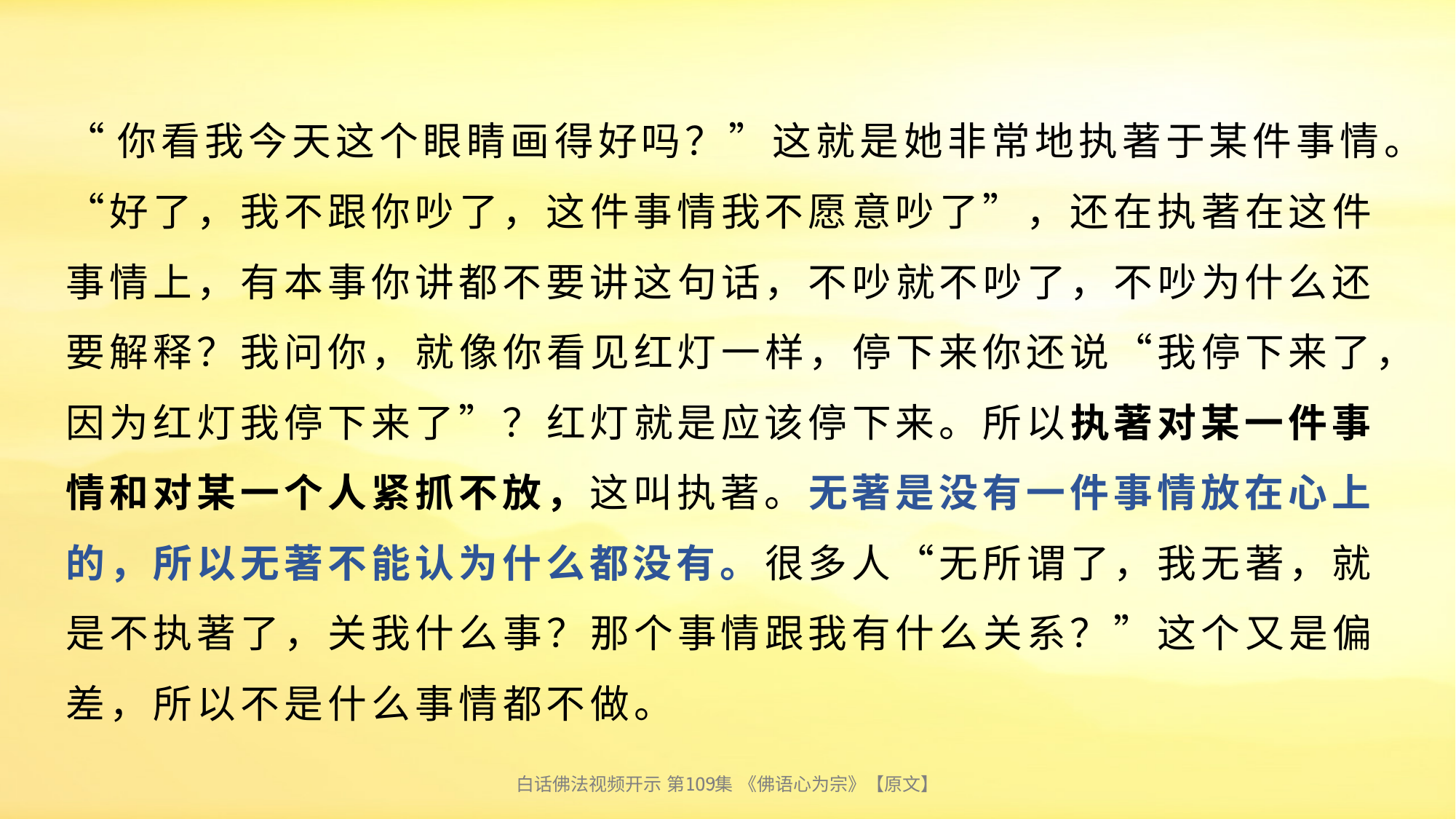

# “你看我今天这个眼睛画得好吗？”这就是她非常地执著于某件事情。“好了，我不跟你吵了，这件事情我不愿意吵了”，还在执著在这件事情上，有本事你讲都不要讲这句话，不吵就不吵了，不吵为什么还要解释？我问你，就像你看见红灯一样，停下来你还说“我停下来了，因为红灯我停下来了”？红灯就是应该停下来。所以执著对某一件事情和对某一个人紧抓不放，这叫执著。无著是没有一件事情放在心上的，所以无著不能认为什么都没有。很多人“无所谓了，我无著，就是不执著了，关我什么事？那个事情跟我有什么关系？”这个又是偏差，所以不是什么事情都不做。
白话佛法视频开示 第109集 《佛语心为宗》【原文】